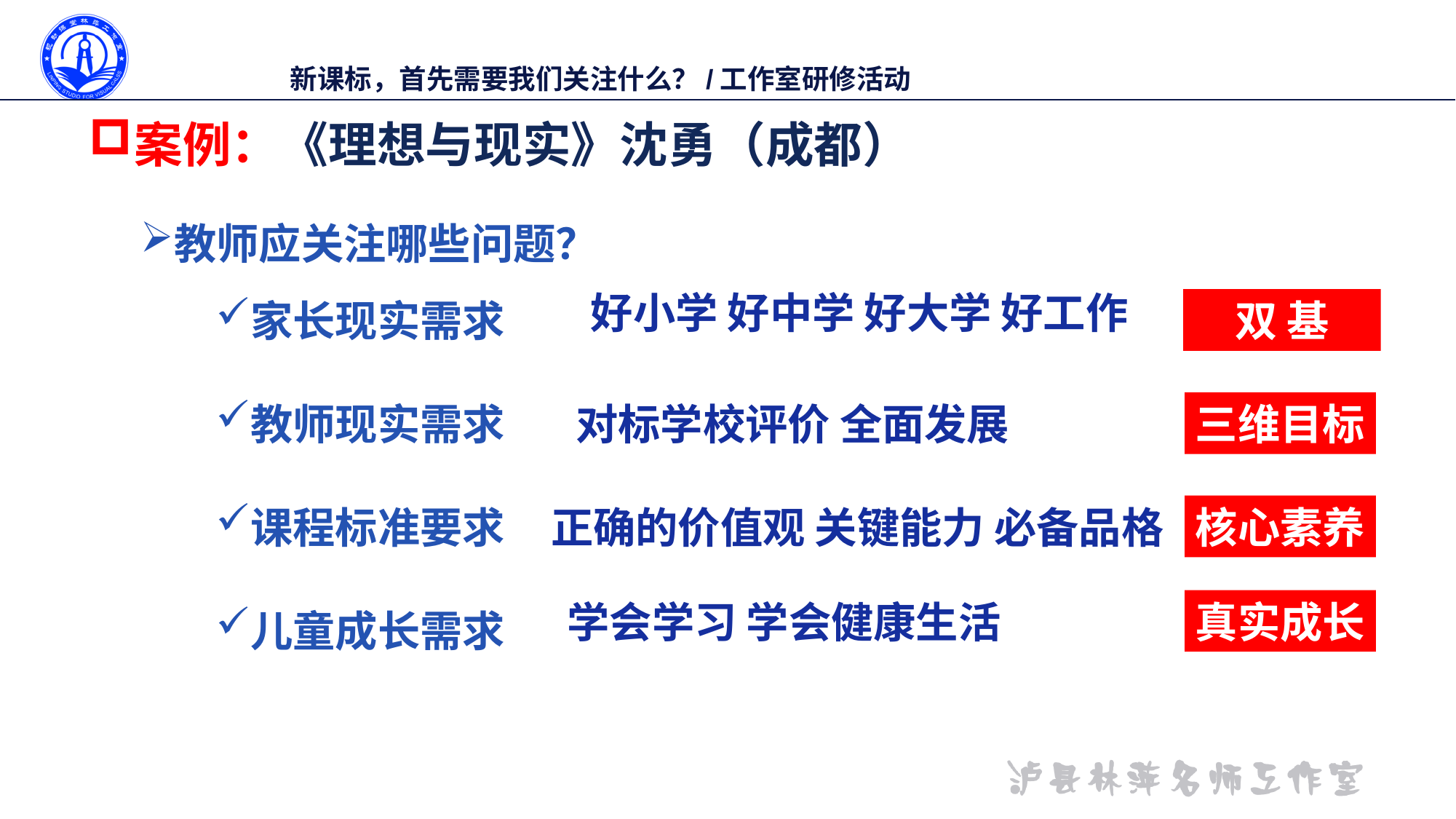

案例：《理想与现实》沈勇（成都）
教师应关注哪些问题？
好小学 好中学 好大学 好工作
家长现实需求
双 基
教师现实需求
对标学校评价 全面发展
三维目标
课程标准要求
正确的价值观 关键能力 必备品格
核心素养
学会学习 学会健康生活
真实成长
儿童成长需求